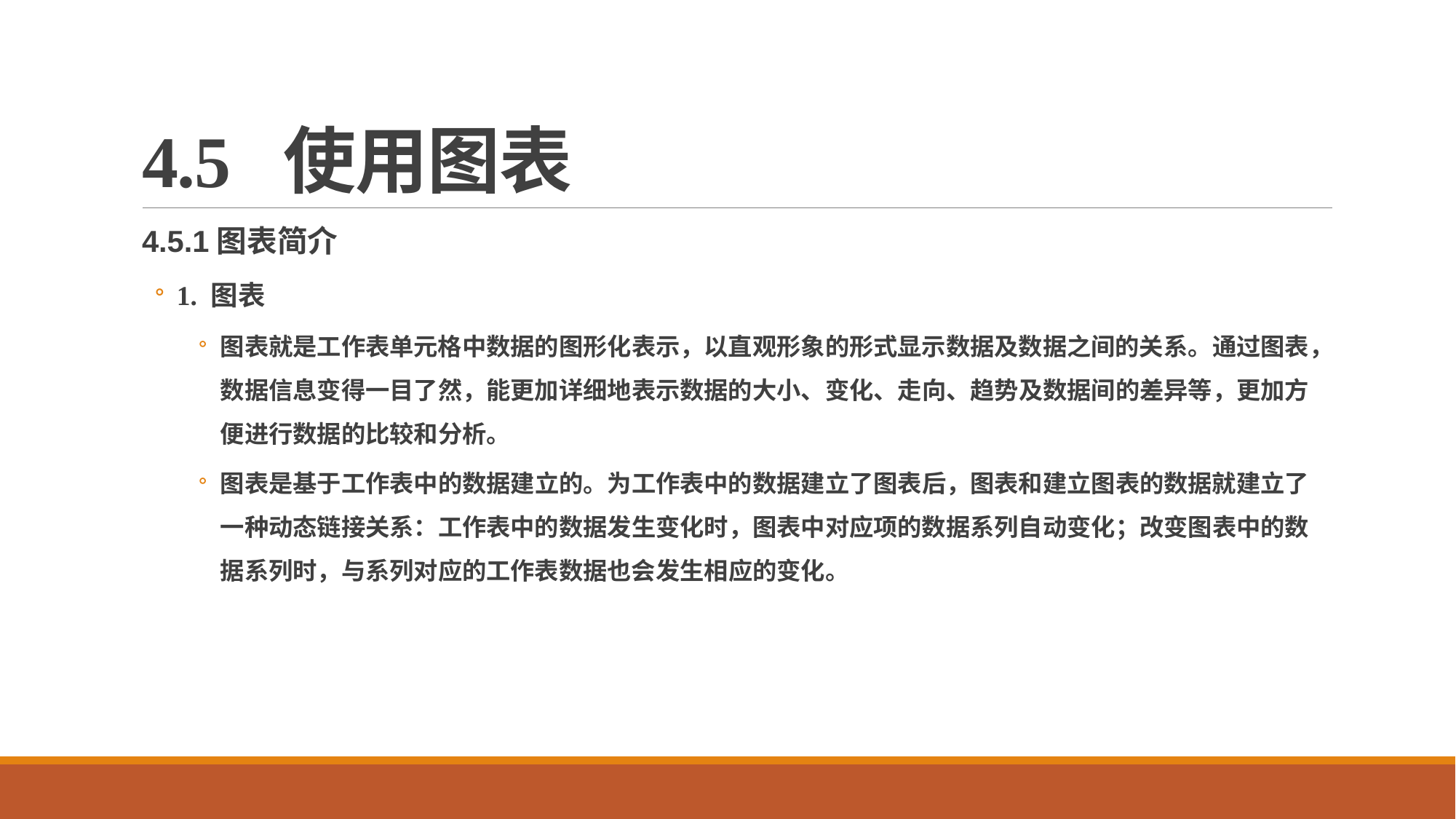

# 4.5  使用图表
4.5.1图表简介
1. 图表
图表就是工作表单元格中数据的图形化表示，以直观形象的形式显示数据及数据之间的关系。通过图表，数据信息变得一目了然，能更加详细地表示数据的大小、变化、走向、趋势及数据间的差异等，更加方便进行数据的比较和分析。
图表是基于工作表中的数据建立的。为工作表中的数据建立了图表后，图表和建立图表的数据就建立了一种动态链接关系：工作表中的数据发生变化时，图表中对应项的数据系列自动变化；改变图表中的数据系列时，与系列对应的工作表数据也会发生相应的变化。